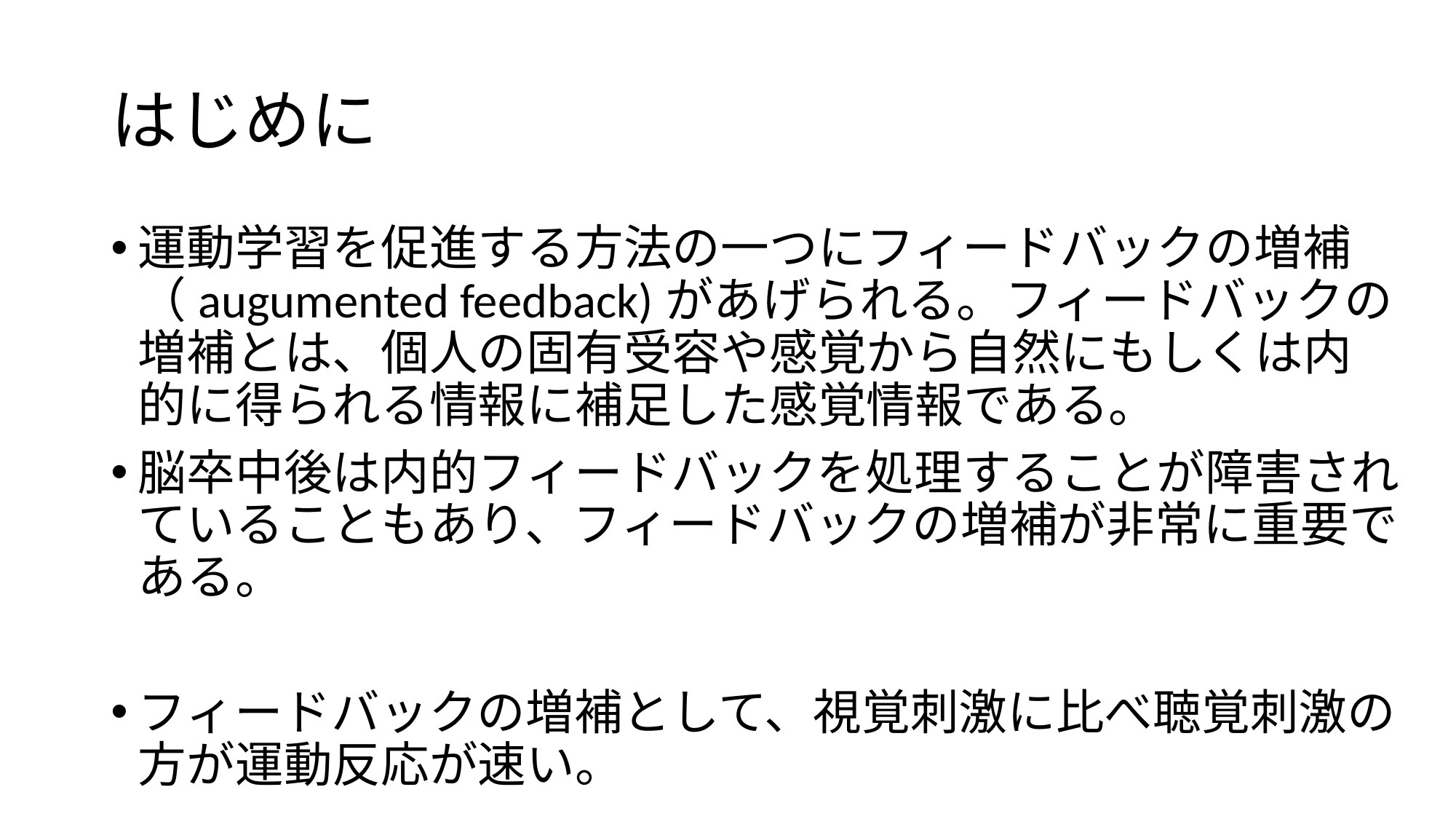

# はじめに
運動学習を促進する方法の一つにフィードバックの増補（augumented feedback)があげられる。フィードバックの増補とは、個人の固有受容や感覚から自然にもしくは内的に得られる情報に補足した感覚情報である。
脳卒中後は内的フィードバックを処理することが障害されていることもあり、フィードバックの増補が非常に重要である。

フィードバックの増補として、視覚刺激に比べ聴覚刺激の方が運動反応が速い。